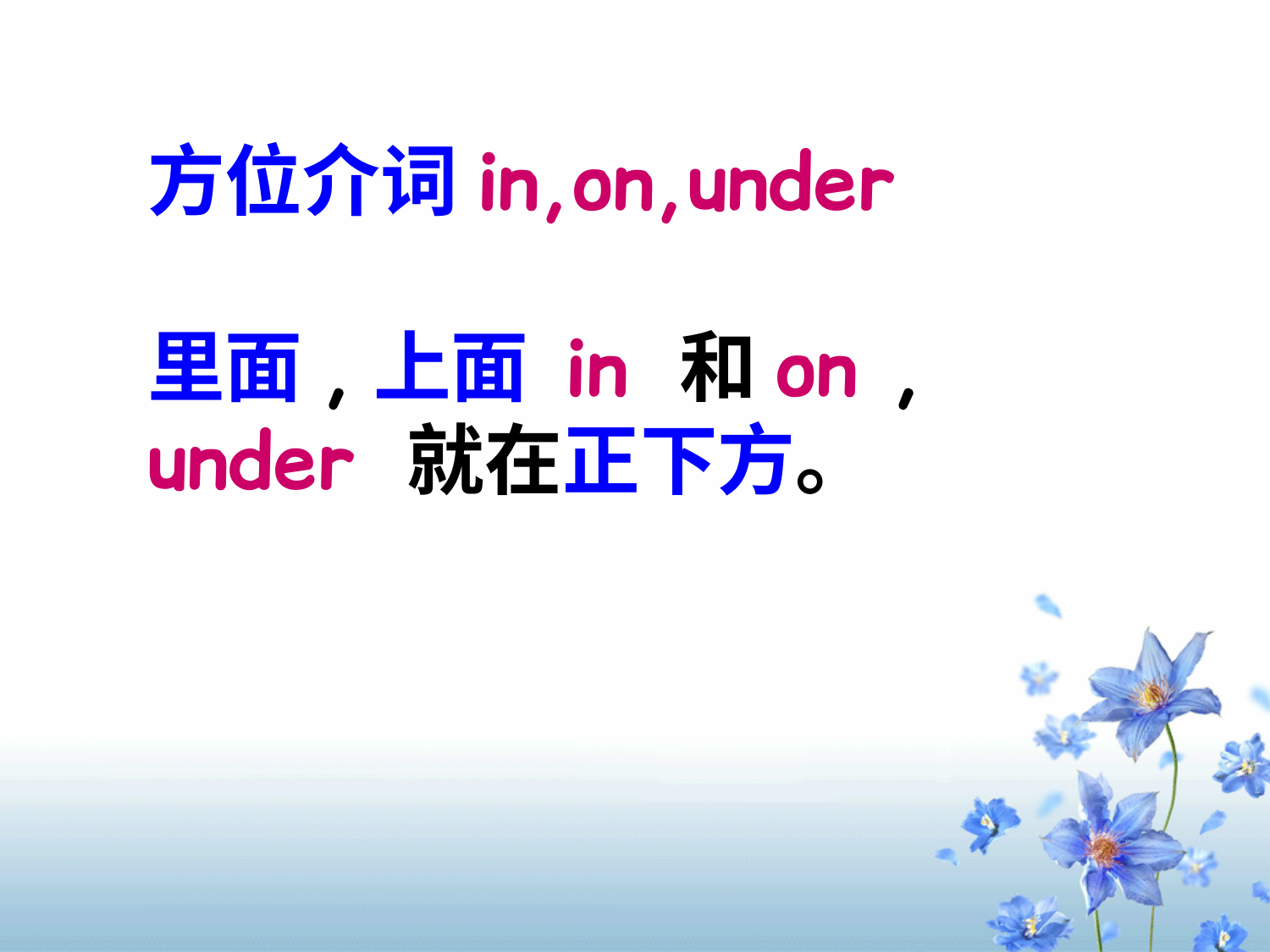

方位介词in,on,under

里面,上面 in 和on ,
under 就在正下方。